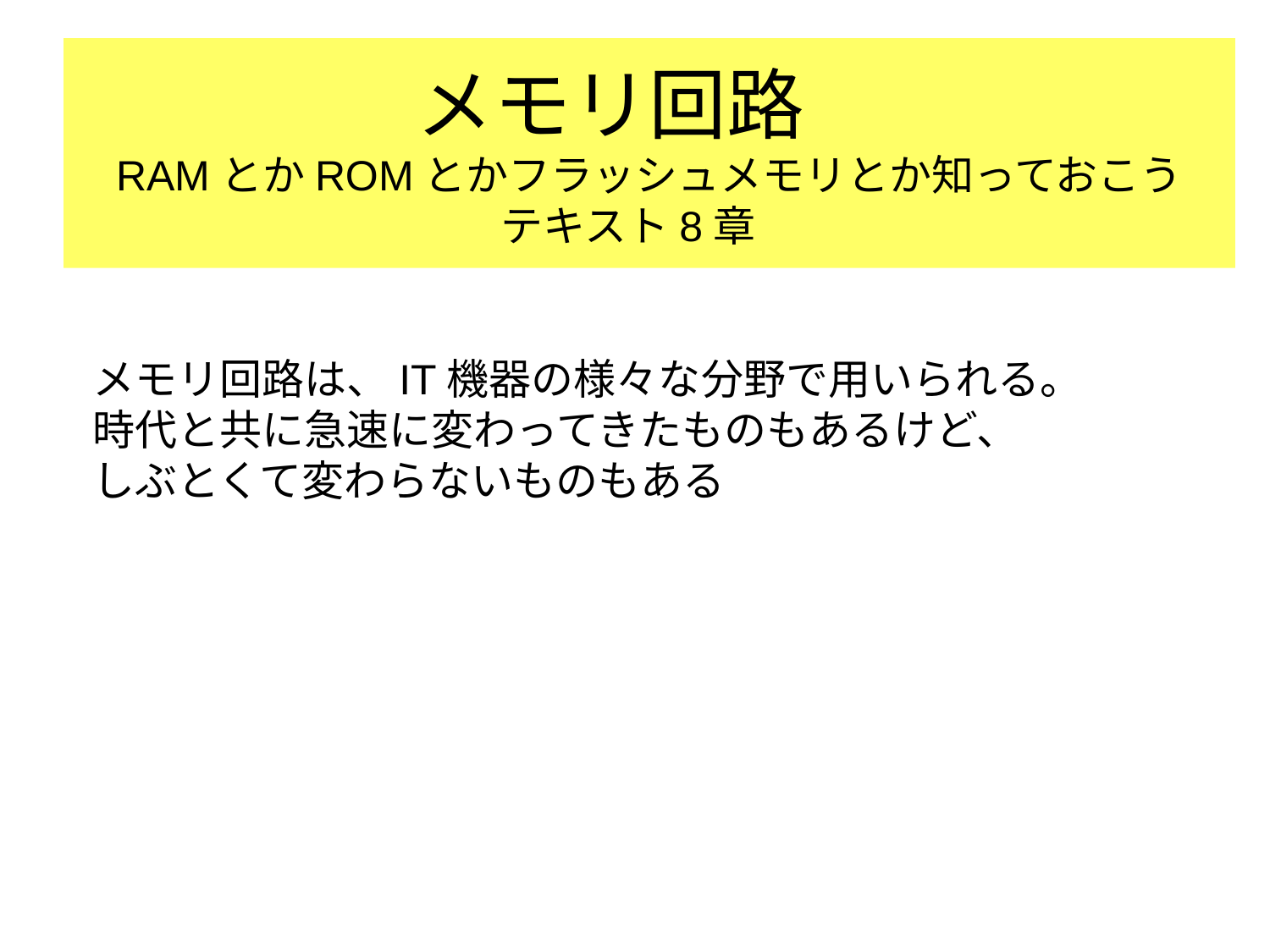

# メモリ回路　 RAMとかROMとかフラッシュメモリとか知っておこう テキスト8章
メモリ回路は、IT機器の様々な分野で用いられる。
時代と共に急速に変わってきたものもあるけど、
しぶとくて変わらないものもある